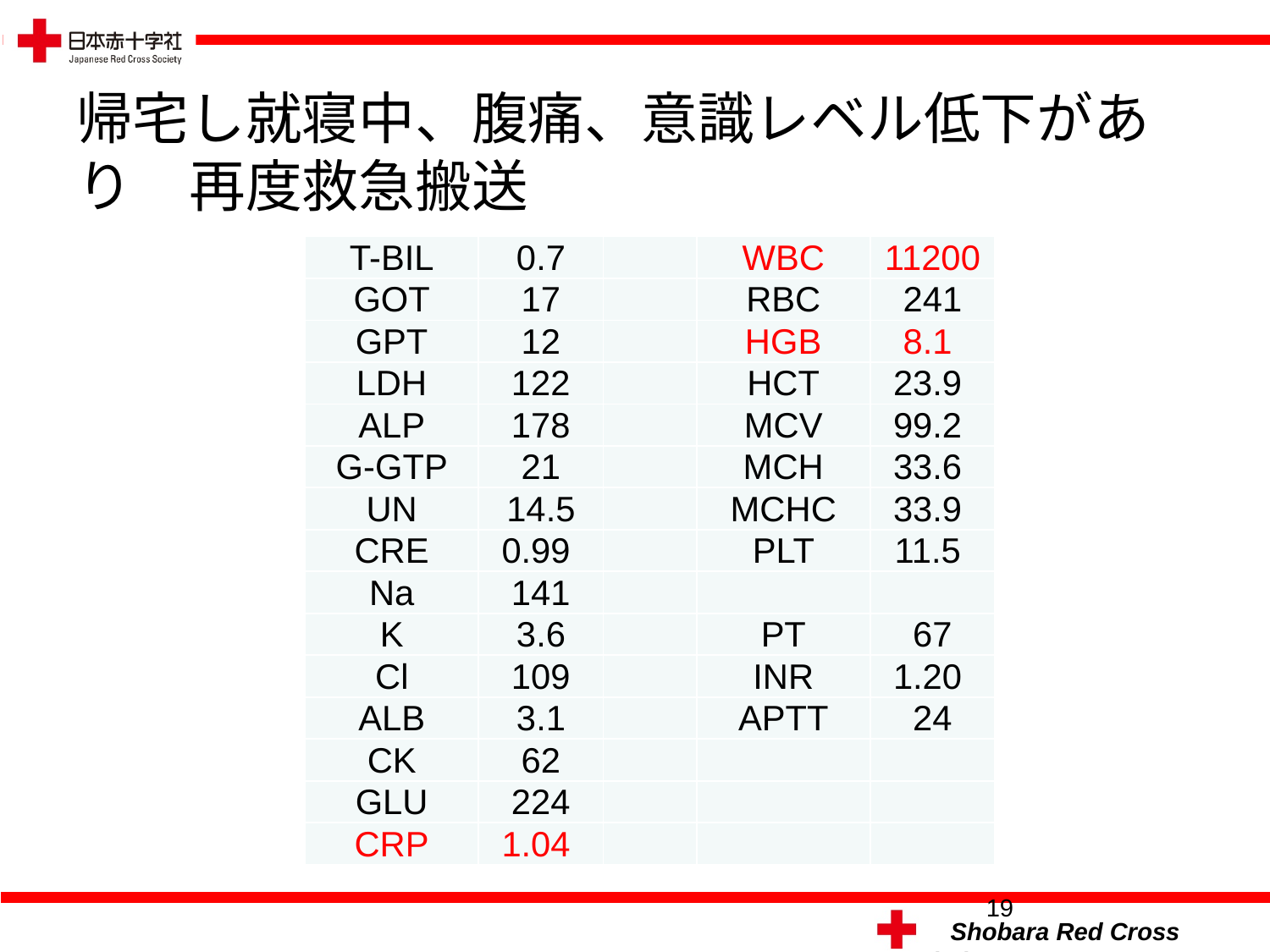

帰宅し就寝中、腹痛、意識レベル低下があり　再度救急搬送
| T-BIL | 0.7 |  | WBC | 11200 |
| --- | --- | --- | --- | --- |
| GOT | 17 |  | RBC | 241 |
| GPT | 12 |  | HGB | 8.1 |
| LDH | 122 |  | HCT | 23.9 |
| ALP | 178 |  | MCV | 99.2 |
| G-GTP | 21 |  | MCH | 33.6 |
| UN | 14.5 |  | MCHC | 33.9 |
| CRE | 0.99 |  | PLT | 11.5 |
| Na | 141 |  |  |  |
| K | 3.6 |  | PT | 67 |
| Cl | 109 |  | INR | 1.20 |
| ALB | 3.1 |  | APTT | 24 |
| CK | 62 |  |  |  |
| GLU | 224 |  |  |  |
| CRP | 1.04 |  |  |  |
19